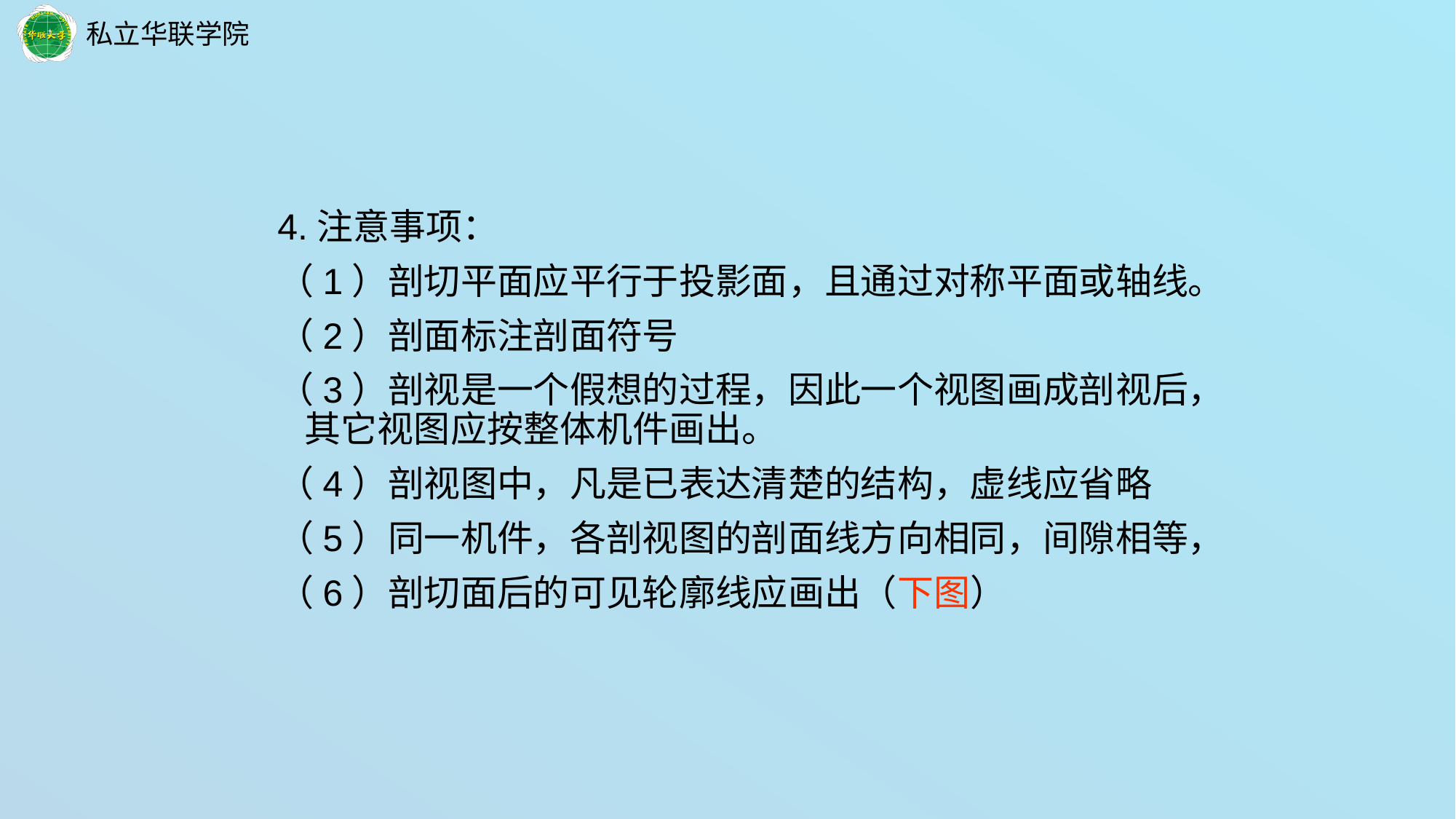

4.注意事项：
（1）剖切平面应平行于投影面，且通过对称平面或轴线。
（2）剖面标注剖面符号
（3）剖视是一个假想的过程，因此一个视图画成剖视后，其它视图应按整体机件画出。
（4）剖视图中，凡是已表达清楚的结构，虚线应省略
（5）同一机件，各剖视图的剖面线方向相同，间隙相等，
（6）剖切面后的可见轮廓线应画出（下图）